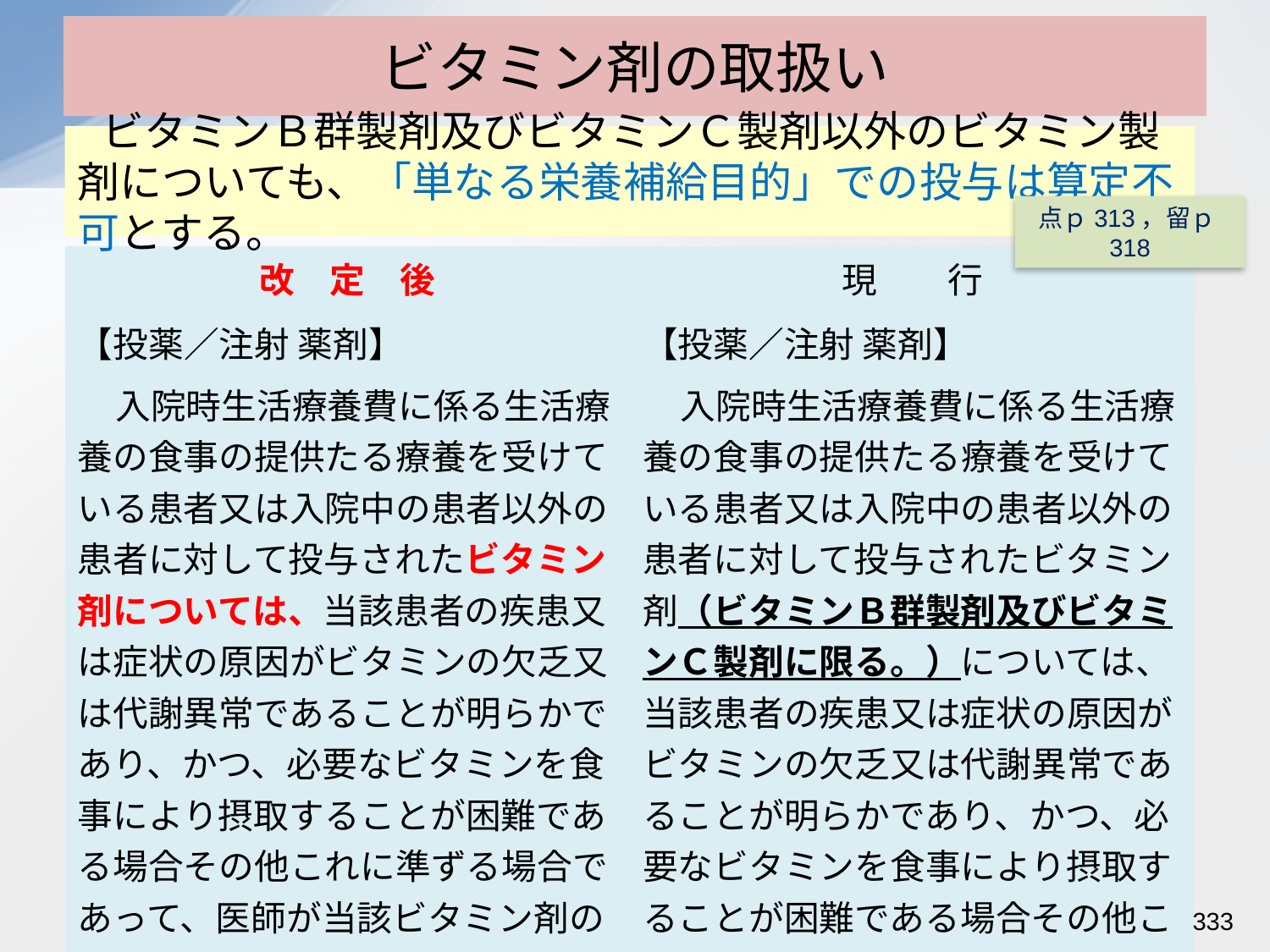

# ビタミン剤の取扱い
ビタミンＢ群製剤及びビタミンＣ製剤以外のビタミン製剤についても、「単なる栄養補給目的」での投与は算定不可とする。
点ｐ313，留ｐ318
| 改　定　後 | 現　　行 |
| --- | --- |
| 【投薬／注射 薬剤】 入院時生活療養費に係る生活療養の食事の提供たる療養を受けている患者又は入院中の患者以外の患者に対して投与されたビタミン剤については、当該患者の疾患又は症状の原因がビタミンの欠乏又は代謝異常であることが明らかであり、かつ、必要なビタミンを食事により摂取することが困難である場合その他これに準ずる場合であって、医師が当該ビタミン剤の投与が有効であると判断したときを除き、これを算定しない。 | 【投薬／注射 薬剤】 入院時生活療養費に係る生活療養の食事の提供たる療養を受けている患者又は入院中の患者以外の患者に対して投与されたビタミン剤（ビタミンＢ群製剤及びビタミンＣ製剤に限る。）については、当該患者の疾患又は症状の原因がビタミンの欠乏又は代謝異常であることが明らかであり、かつ、必要なビタミンを食事により摂取することが困難である場合その他これに準ずる場合 であって、医師が当該ビタミン剤の投与が有効であると判断した場合を除き、これを算定しない。 |
333